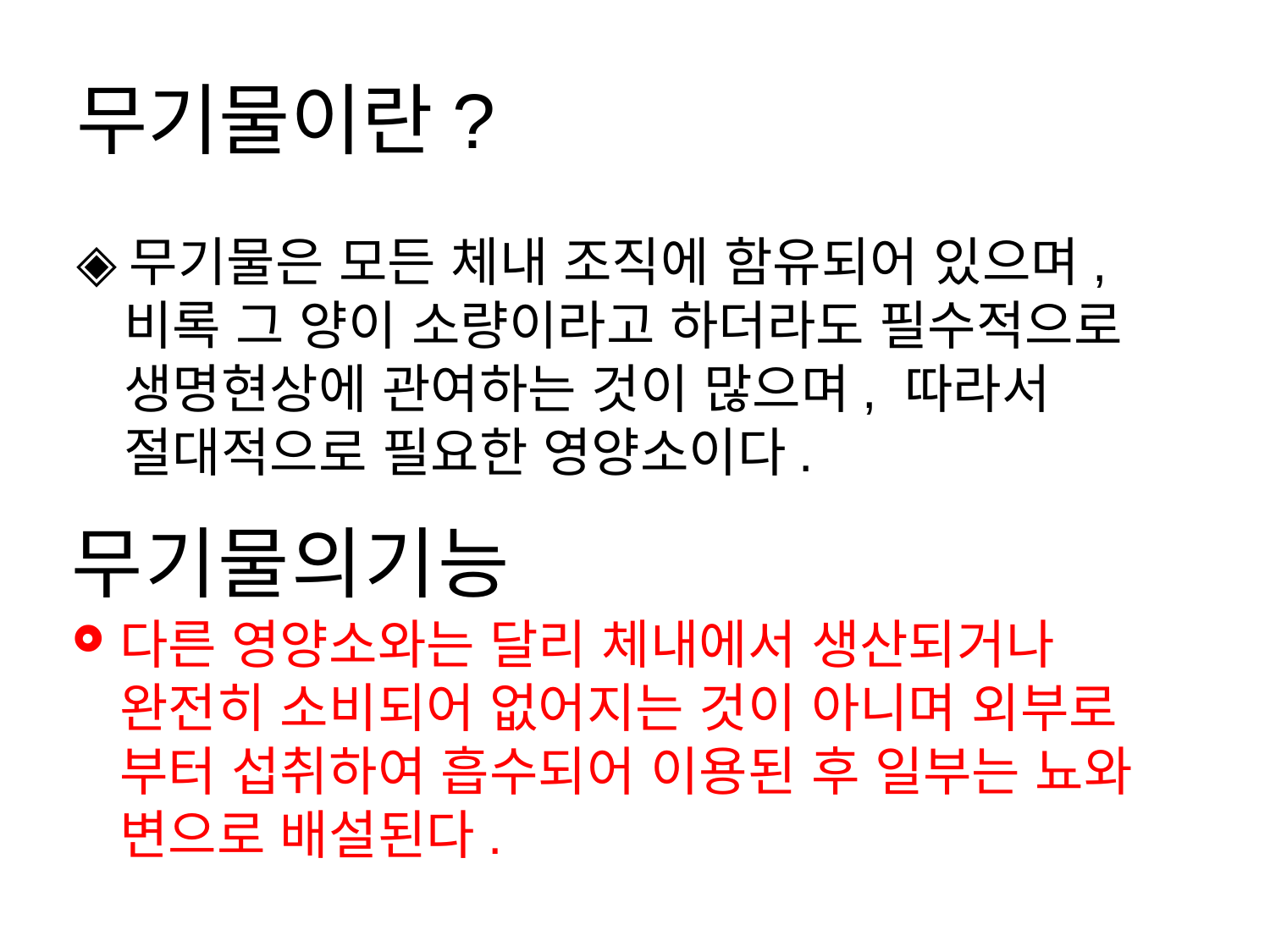

# 무기물이란?
◈무기물은 모든 체내 조직에 함유되어 있으며, 비록 그 양이 소량이라고 하더라도 필수적으로 생명현상에 관여하는 것이 많으며, 따라서 절대적으로 필요한 영양소이다.
무기물의기능
다른 영양소와는 달리 체내에서 생산되거나 완전히 소비되어 없어지는 것이 아니며 외부로 부터 섭취하여 흡수되어 이용된 후 일부는 뇨와 변으로 배설된다.